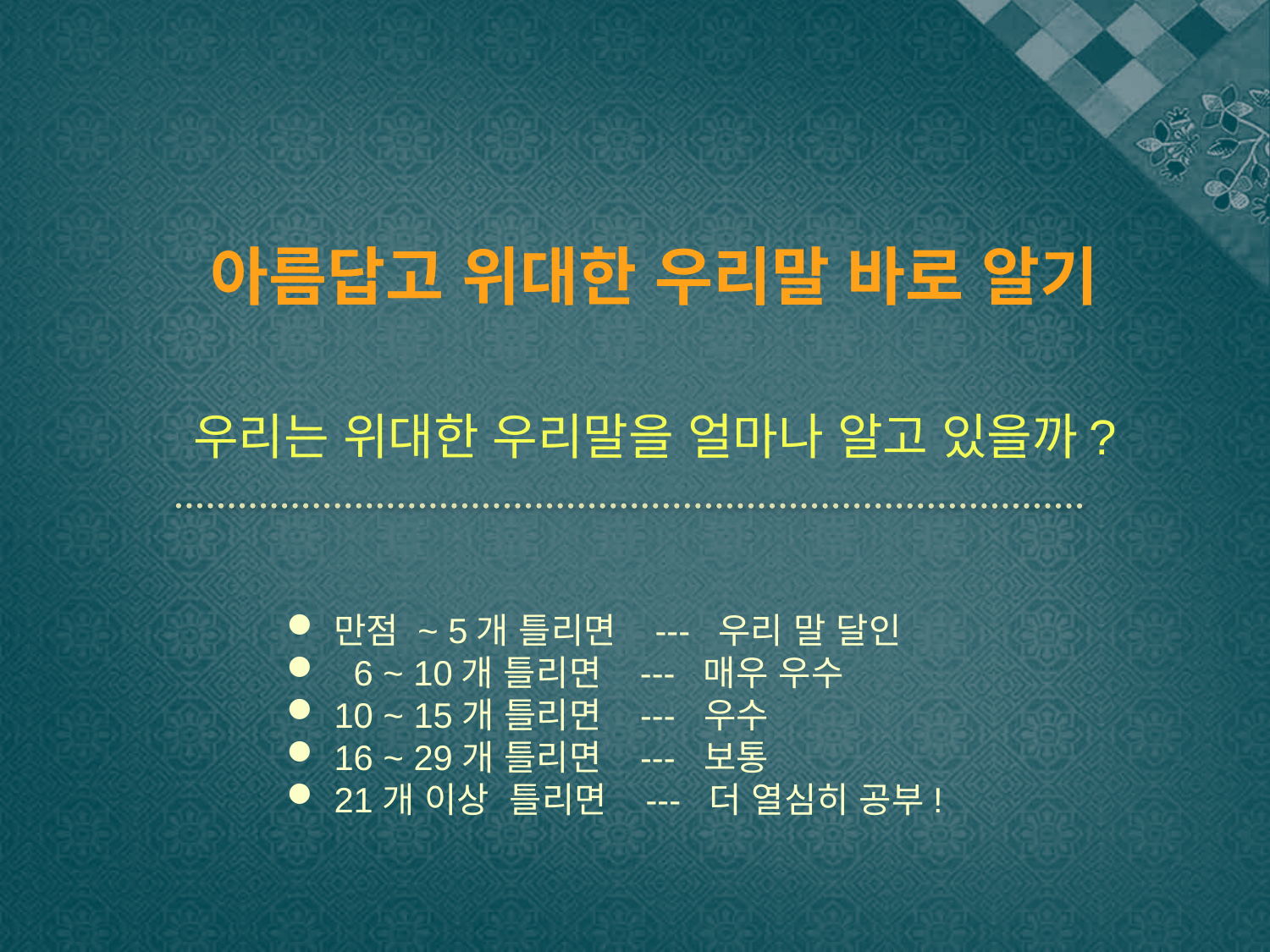

아름답고 위대한 우리말 바로 알기
# 우리는 위대한 우리말을 얼마나 알고 있을까?
만점 ~ 5개 틀리면   ---  우리 말 달인
  6 ~ 10개 틀리면   ---  매우 우수
10 ~ 15개 틀리면   ---  우수
16 ~ 29개 틀리면   ---  보통
21개 이상  틀리면   ---  더 열심히 공부!